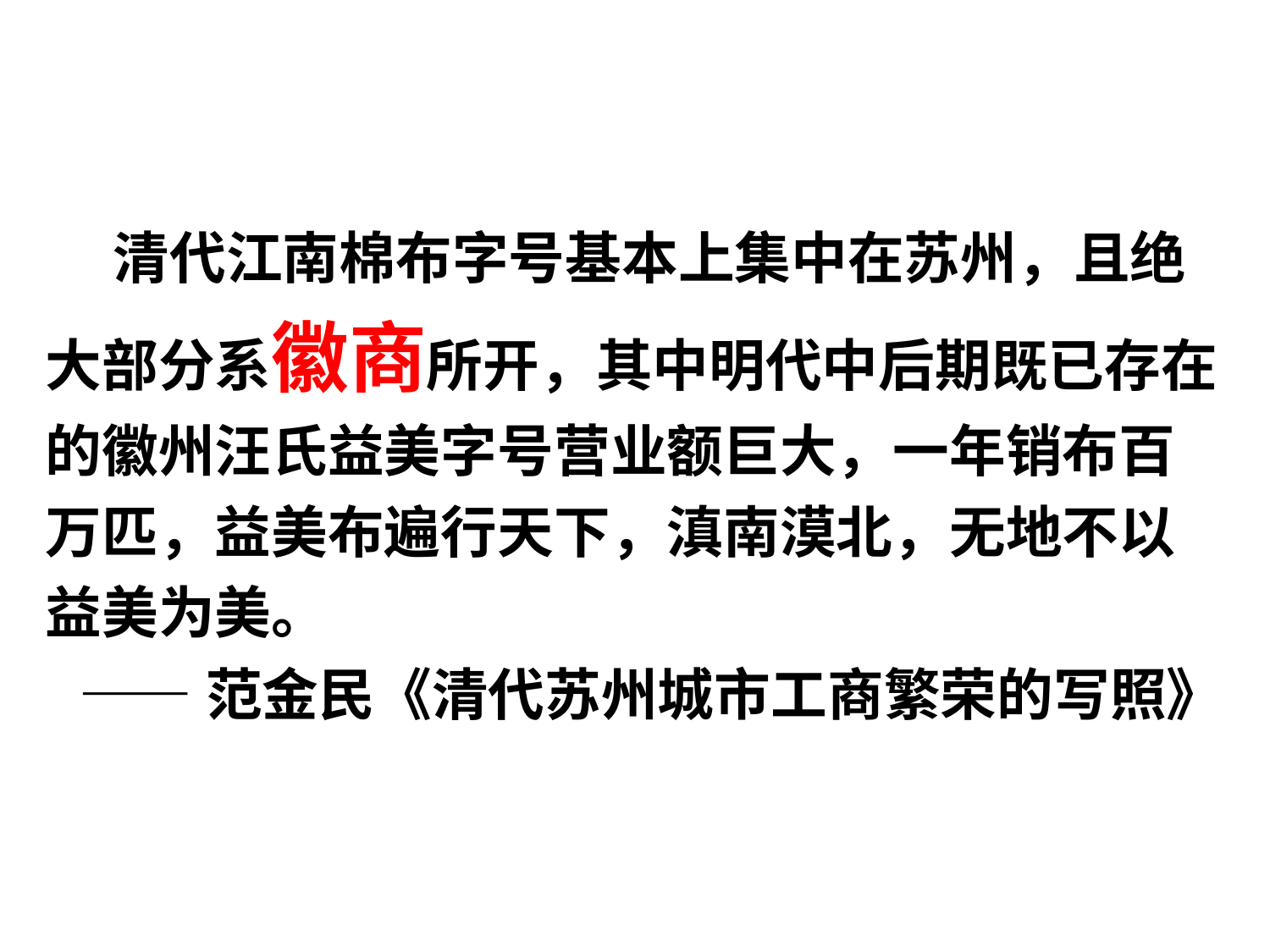

第二篇     赏繁华盛景：悟时代进步曙光
     清代江南棉布字号基本上集中在苏州，且绝大部分系徽商所开，其中明代中后期既已存在的徽州汪氏益美字号营业额巨大，一年销布百万匹，益美布遍行天下，滇南漠北，无地不以益美为美。
——范金民《清代苏州城市工商繁荣的写照》